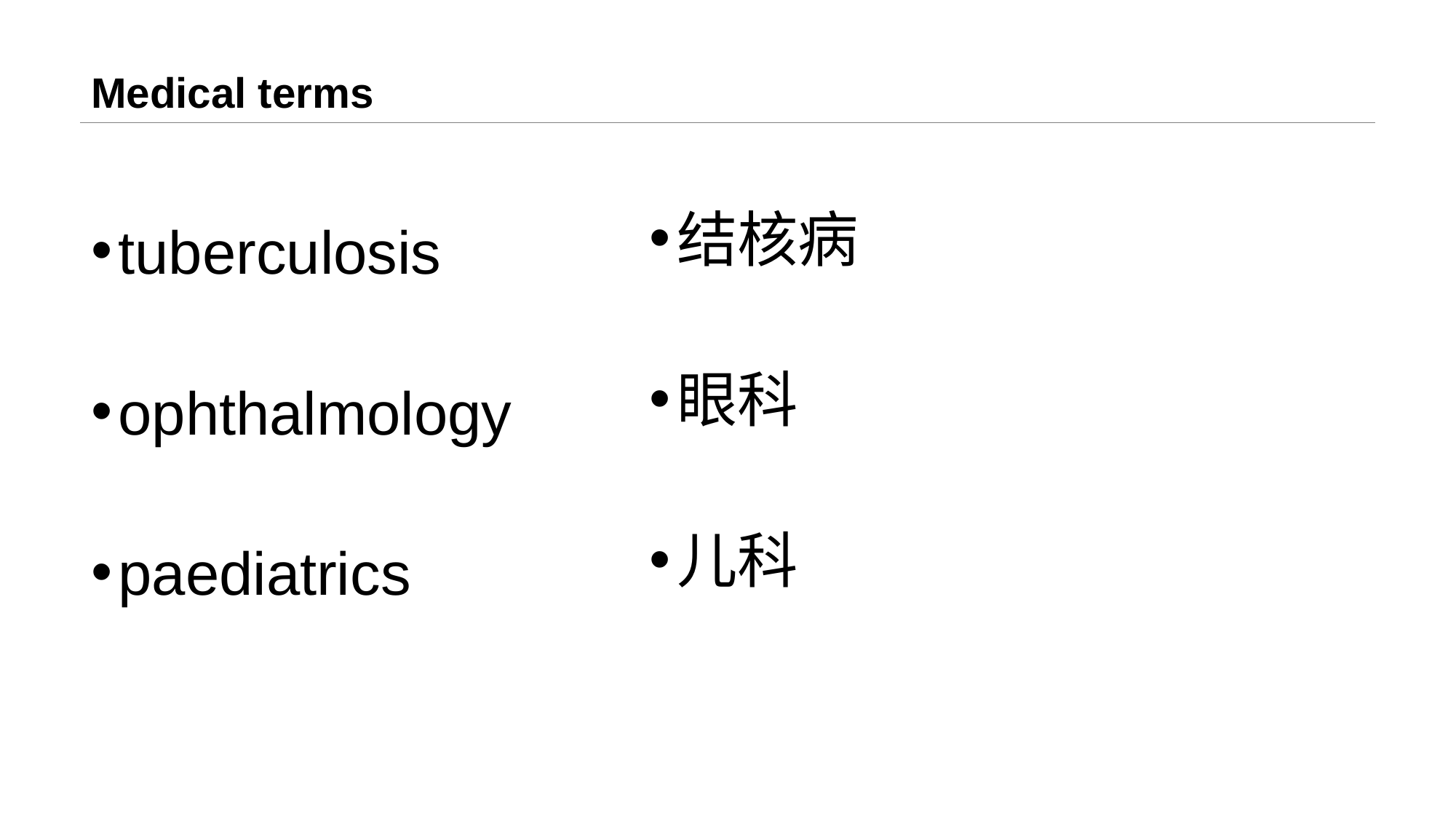

# Medical terms
结核病
眼科
儿科
tuberculosis
ophthalmology
paediatrics
8